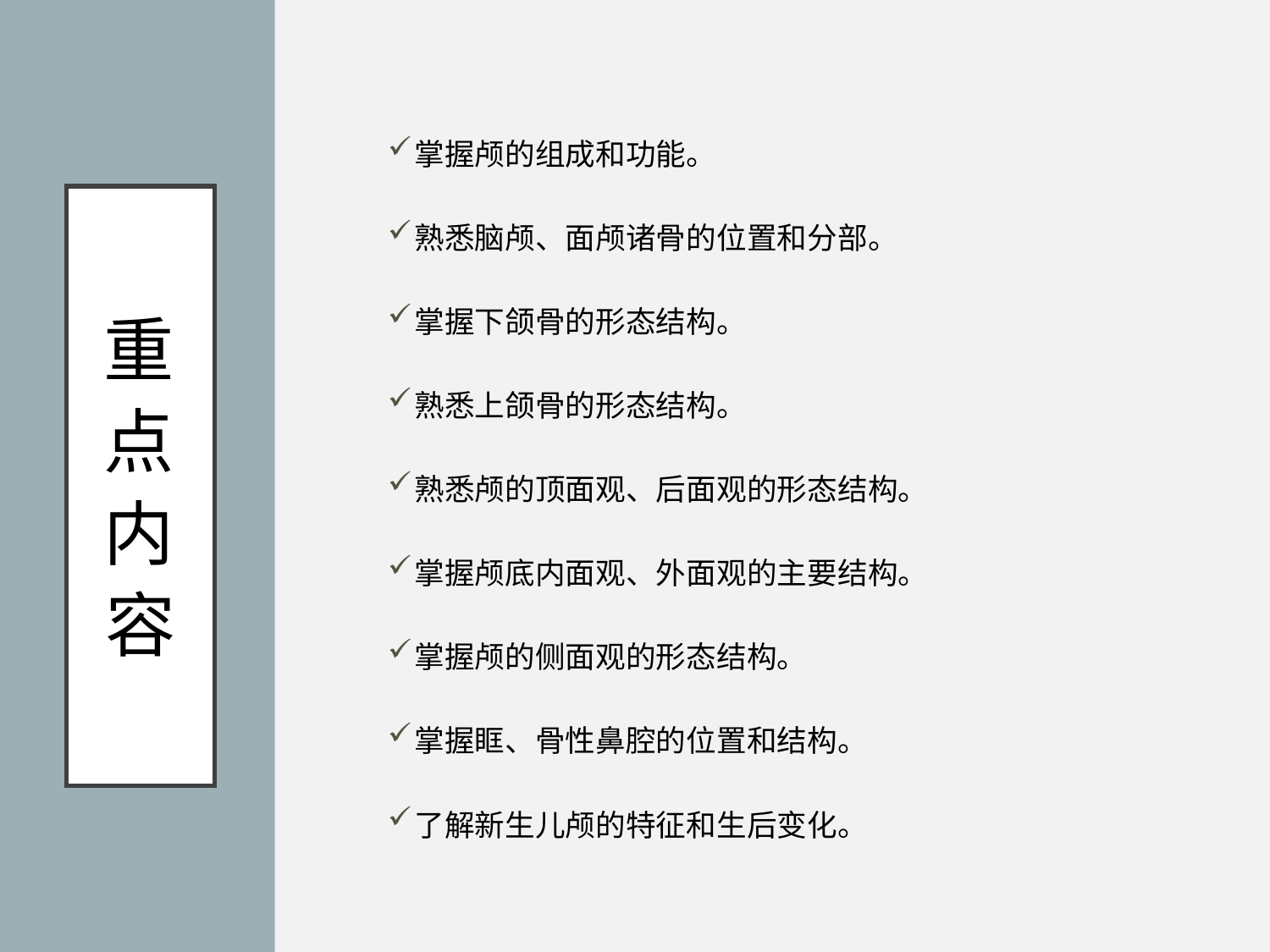

掌握颅的组成和功能。
熟悉脑颅、面颅诸骨的位置和分部。
掌握下颌骨的形态结构。
熟悉上颌骨的形态结构。
熟悉颅的顶面观、后面观的形态结构。
掌握颅底内面观、外面观的主要结构。
掌握颅的侧面观的形态结构。
掌握眶、骨性鼻腔的位置和结构。
了解新生儿颅的特征和生后变化。
# 重 点 内 容